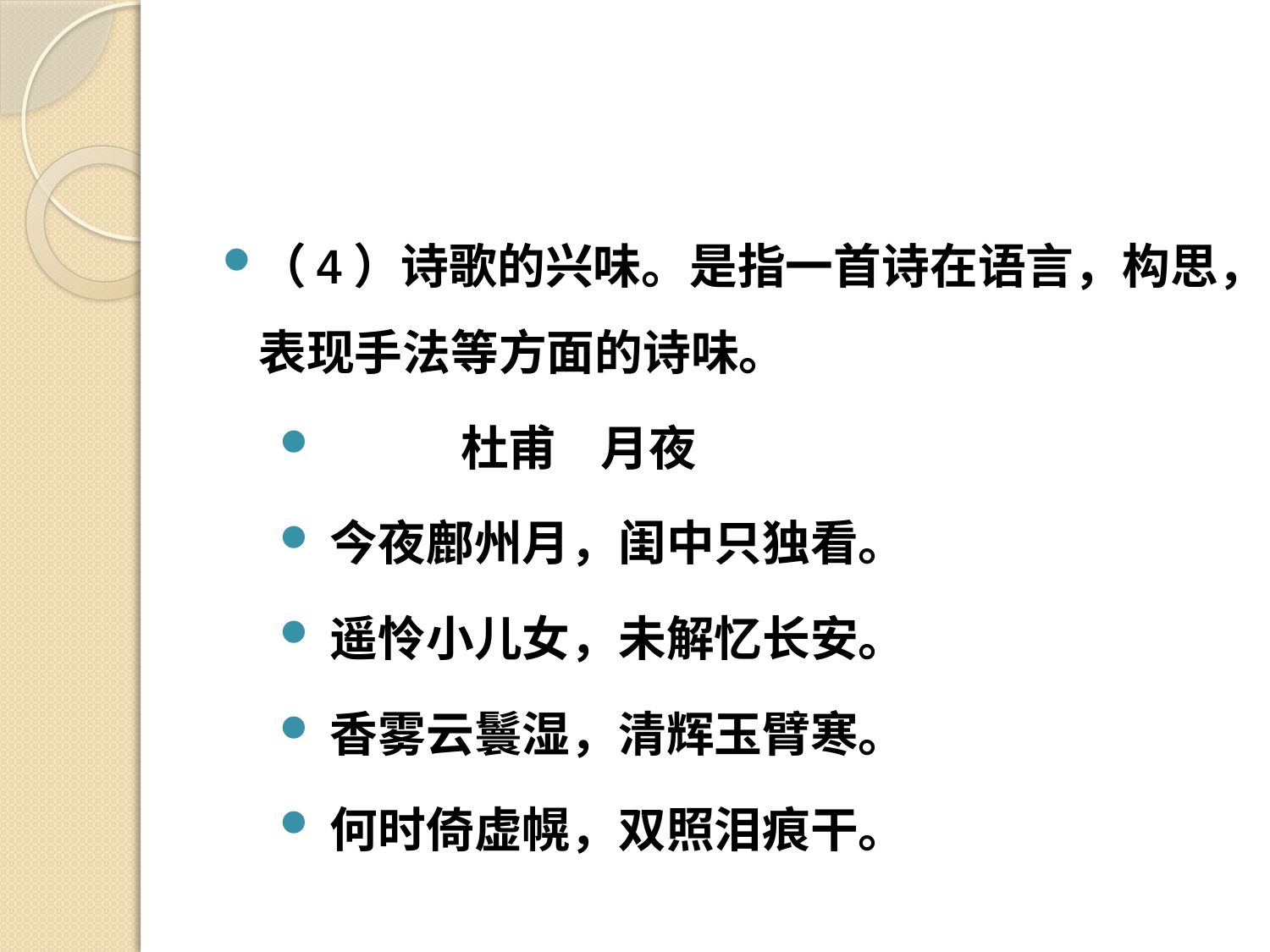

#
（4）诗歌的兴味。是指一首诗在语言，构思，表现手法等方面的诗味。
           杜甫    月夜
今夜鄜州月，闺中只独看。
遥怜小儿女，未解忆长安。
香雾云鬟湿，清辉玉臂寒。
何时倚虚幌，双照泪痕干。